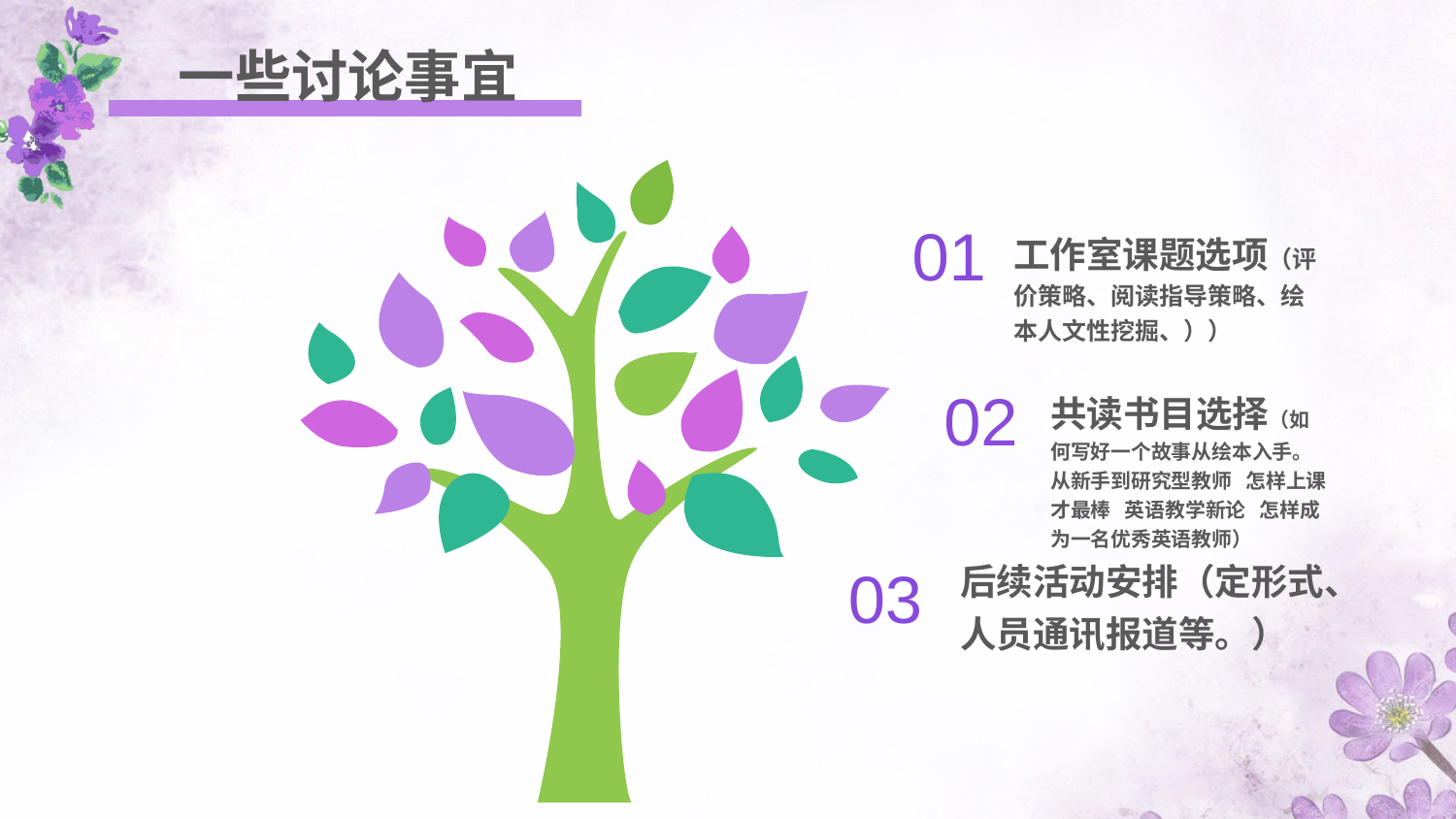

一些讨论事宜

工作室课题选项（评价策略、阅读指导策略、绘本人文性挖掘、））
01

共读书目选择（如何写好一个故事从绘本入手。 从新手到研究型教师   怎样上课才最棒   英语教学新论   怎样成为一名优秀英语教师）
02
后续活动安排（定形式、人员通讯报道等。）
03